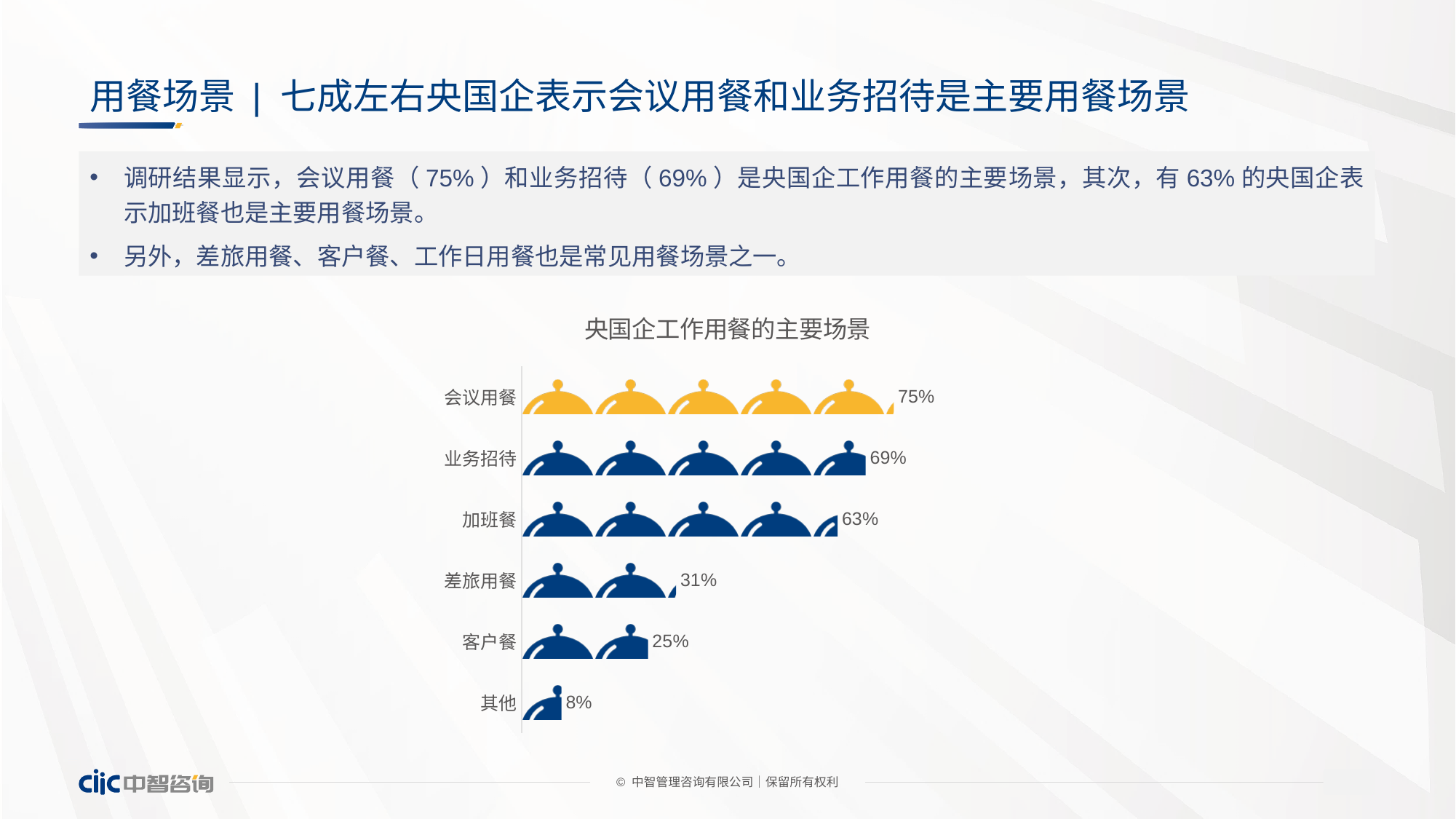

# 用餐场景 | 七成左右央国企表示会议用餐和业务招待是主要用餐场景
调研结果显示，会议用餐（75%）和业务招待（69%）是央国企工作用餐的主要场景，其次，有63%的央国企表示加班餐也是主要用餐场景。
另外，差旅用餐、客户餐、工作日用餐也是常见用餐场景之一。

### Chart: 央国企工作用餐的主要场景

| Category | 占比 |
|---|---|
| 会议用餐 | 0.746478873239437 |
| 业务招待 | 0.690140845070423 |
| 加班餐 | 0.633802816901408 |
| 差旅用餐 | 0.309859154929577 |
| 客户餐 | 0.253521126760563 |
| 其他 | 0.08 |
© 中智管理咨询有限公司│保留所有权利
31